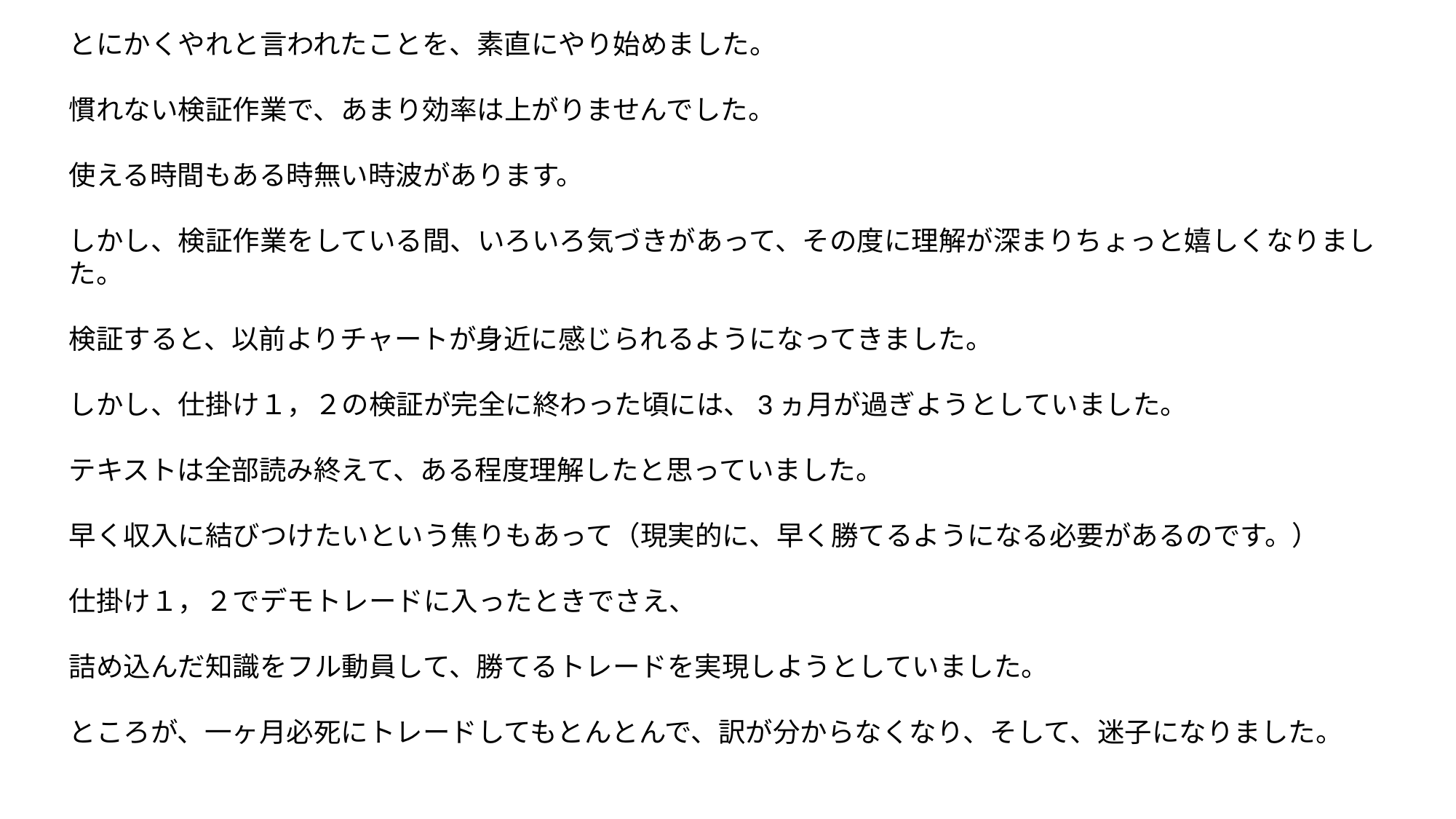

とにかくやれと言われたことを、素直にやり始めました。

慣れない検証作業で、あまり効率は上がりませんでした。

使える時間もある時無い時波があります。

しかし、検証作業をしている間、いろいろ気づきがあって、その度に理解が深まりちょっと嬉しくなりました。

検証すると、以前よりチャートが身近に感じられるようになってきました。

しかし、仕掛け１，２の検証が完全に終わった頃には、3ヵ月が過ぎようとしていました。

テキストは全部読み終えて、ある程度理解したと思っていました。

早く収入に結びつけたいという焦りもあって（現実的に、早く勝てるようになる必要があるのです。）

仕掛け１，２でデモトレードに入ったときでさえ、

詰め込んだ知識をフル動員して、勝てるトレードを実現しようとしていました。

ところが、一ヶ月必死にトレードしてもとんとんで、訳が分からなくなり、そして、迷子になりました。